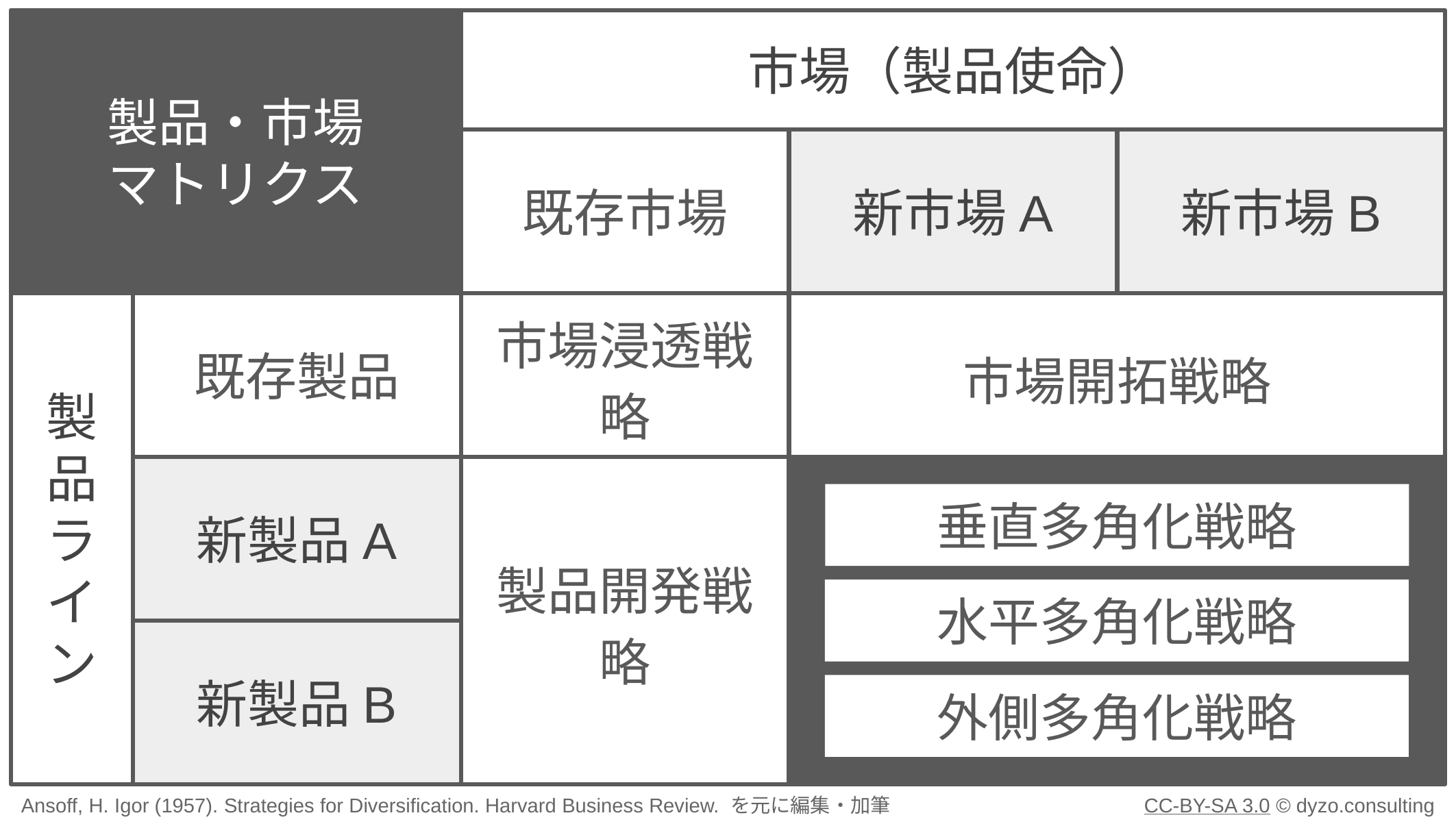

製品・市場
マトリクス
市場（製品使命）
新市場A
新市場B
既存市場
市場浸透戦略
既存製品
市場開拓戦略
製
品
ラ
イ
ン
新製品A
製品開発戦略

垂直多角化戦略
水平多角化戦略
新製品B
外側多角化戦略
CC-BY-SA 3.0 © dyzo.consulting
Ansoff, H. Igor (1957). Strategies for Diversification. Harvard Business Review. を元に編集・加筆